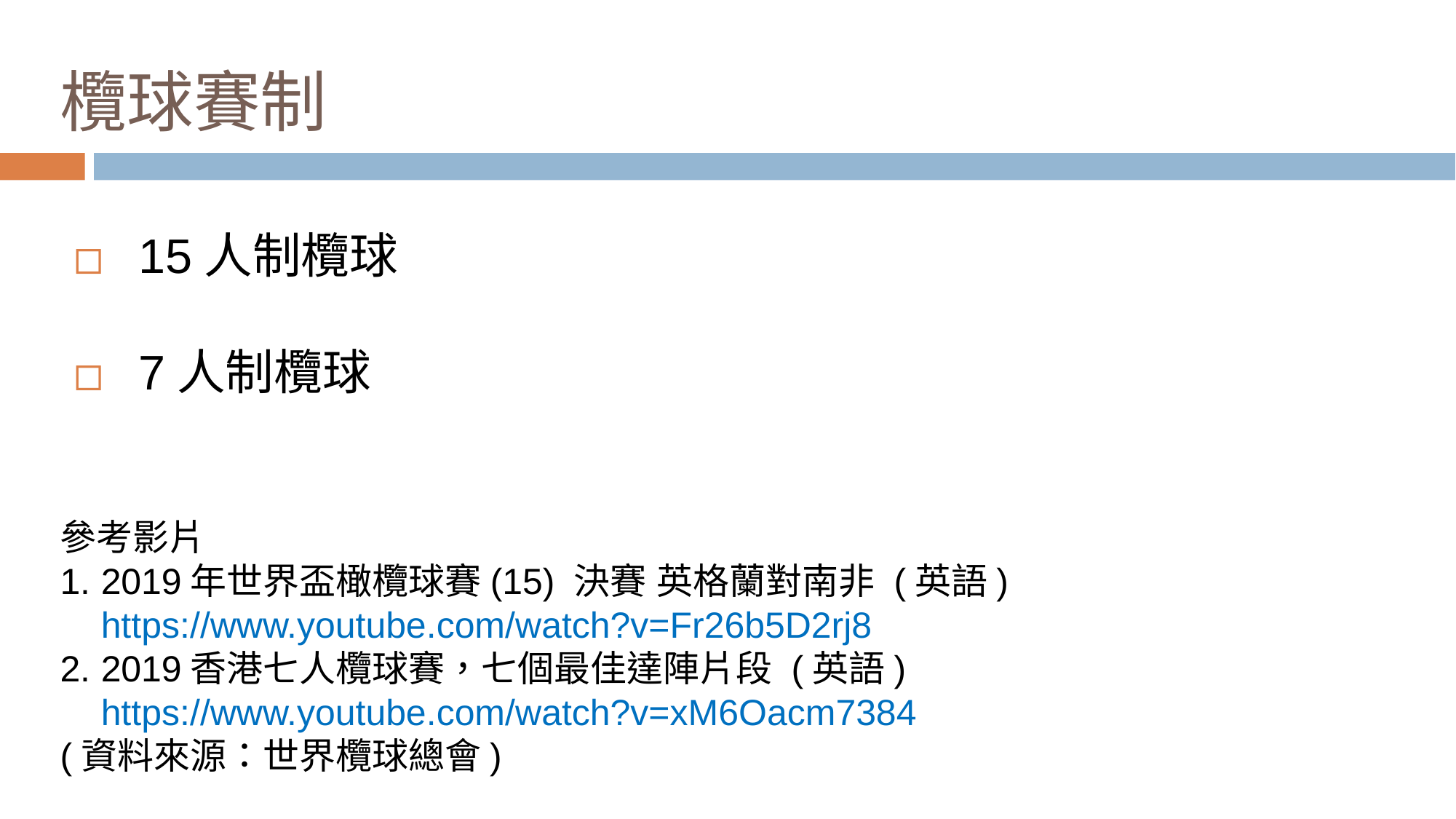

# 欖球賽制
15人制欖球

7人制欖球
參考影片
2019年世界盃橄欖球賽(15) 決賽 英格蘭對南非 (英語)  https://www.youtube.com/watch?v=Fr26b5D2rj8
2019香港七人欖球賽，七個最佳達陣片段 (英語) https://www.youtube.com/watch?v=xM6Oacm7384
(資料來源：世界欖球總會)